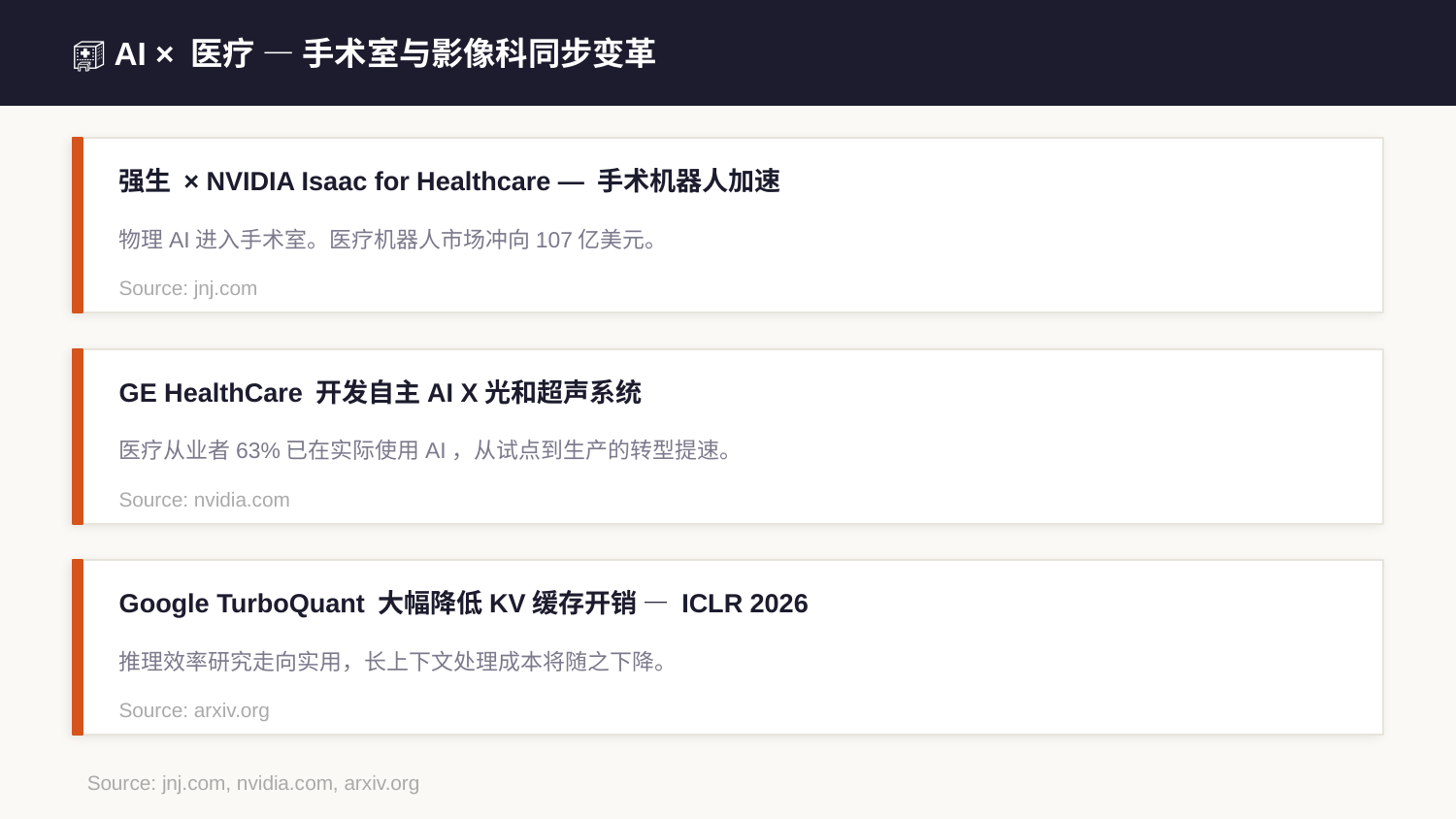

🏥 AI × 医疗 — 手术室与影像科同步变革

强生 × NVIDIA Isaac for Healthcare — 手术机器人加速
物理AI进入手术室。医疗机器人市场冲向107亿美元。
Source: jnj.com

GE HealthCare 开发自主AI X光和超声系统
医疗从业者63%已在实际使用AI，从试点到生产的转型提速。
Source: nvidia.com

Google TurboQuant 大幅降低KV缓存开销 — ICLR 2026
推理效率研究走向实用，长上下文处理成本将随之下降。
Source: arxiv.org
Source: jnj.com, nvidia.com, arxiv.org